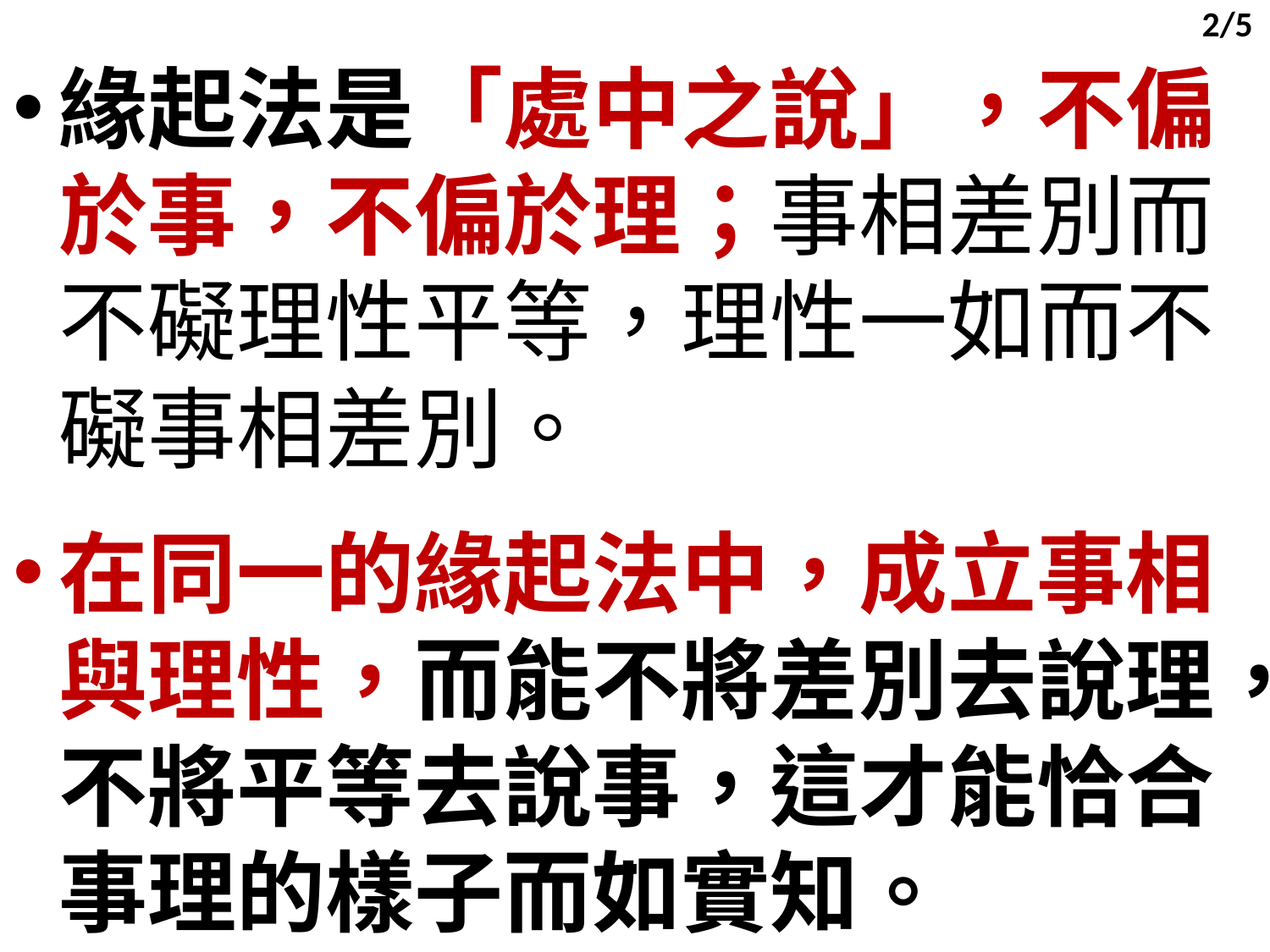

2/5
緣起法是「處中之說」，不偏於事，不偏於理；事相差別而不礙理性平等，理性一如而不礙事相差別。
在同一的緣起法中，成立事相與理性，而能不將差別去說理，不將平等去說事，這才能恰合事理的樣子而如實知。